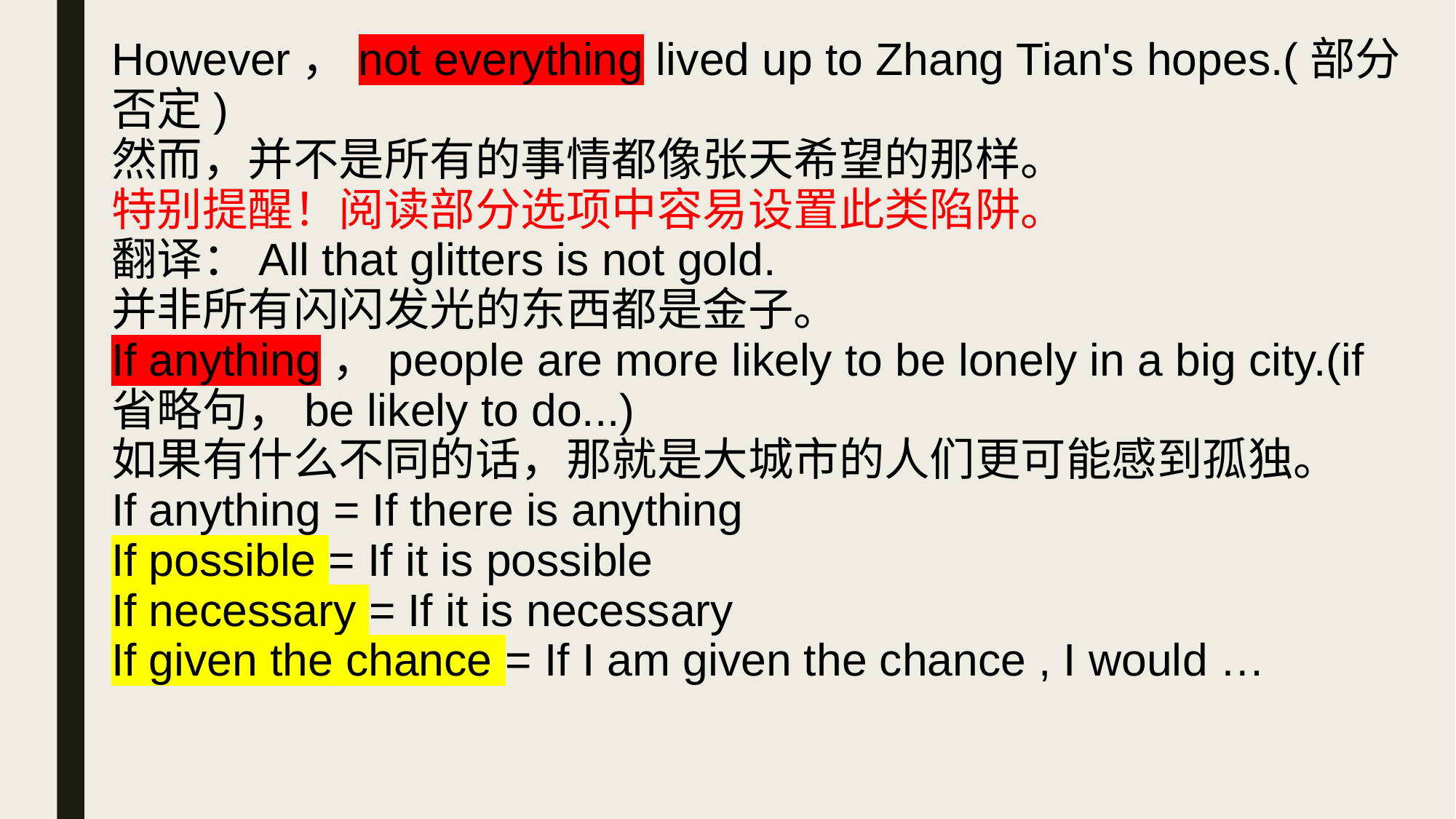

However，not everything lived up to Zhang Tian's hopes.(部分否定)
然而，并不是所有的事情都像张天希望的那样。
特别提醒！阅读部分选项中容易设置此类陷阱。
翻译：All that glitters is not gold.
并非所有闪闪发光的东西都是金子。
If anything，people are more likely to be lonely in a big city.(if省略句，be likely to do...)
如果有什么不同的话，那就是大城市的人们更可能感到孤独。
If anything = If there is anything
If possible = If it is possible
If necessary = If it is necessary
If given the chance = If I am given the chance , I would …